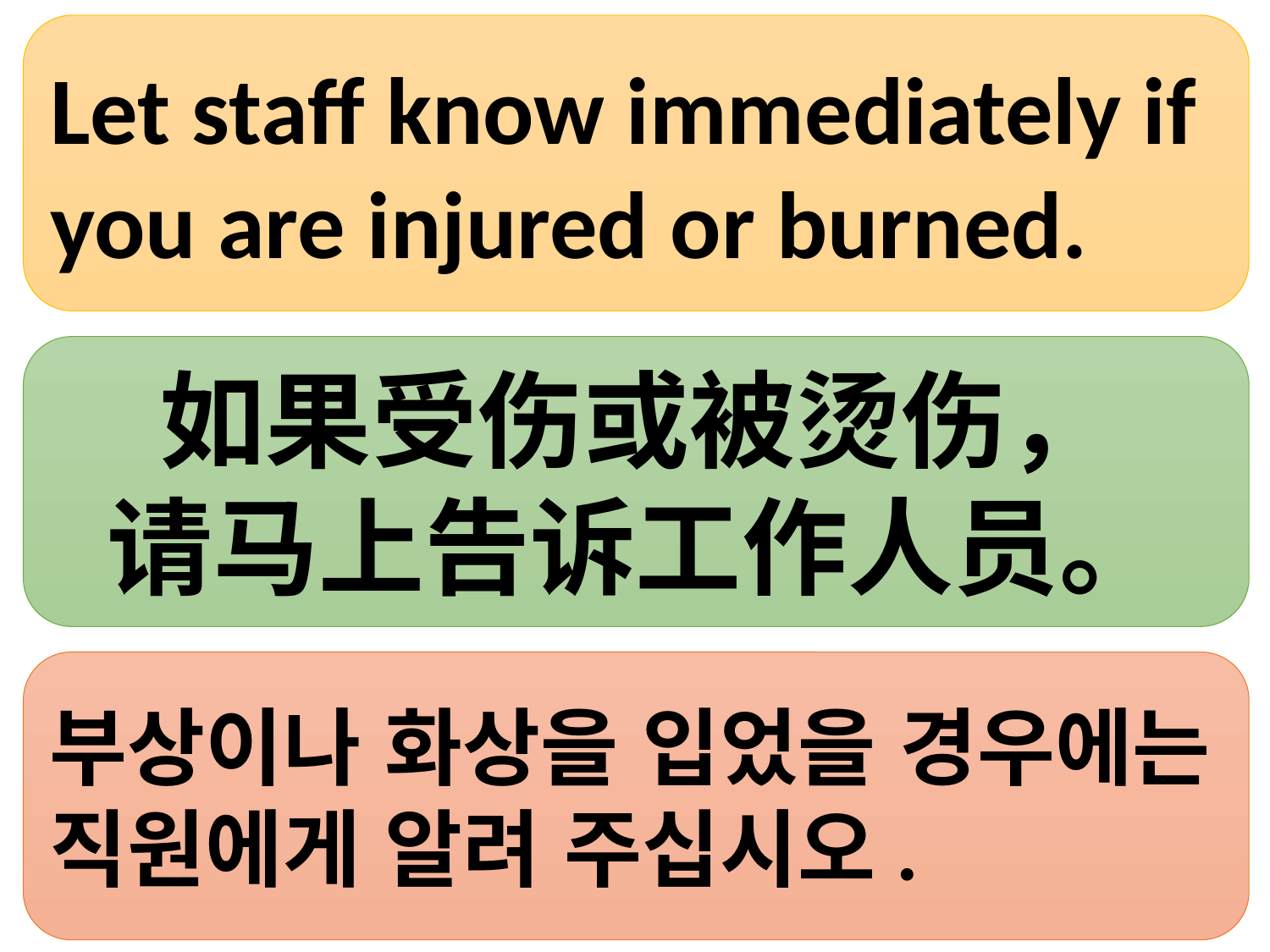

Let staff know immediately if you are injured or burned.
如果受伤或被烫伤，
请马上告诉工作人员。
부상이나 화상을 입었을 경우에는 직원에게 알려 주십시오.